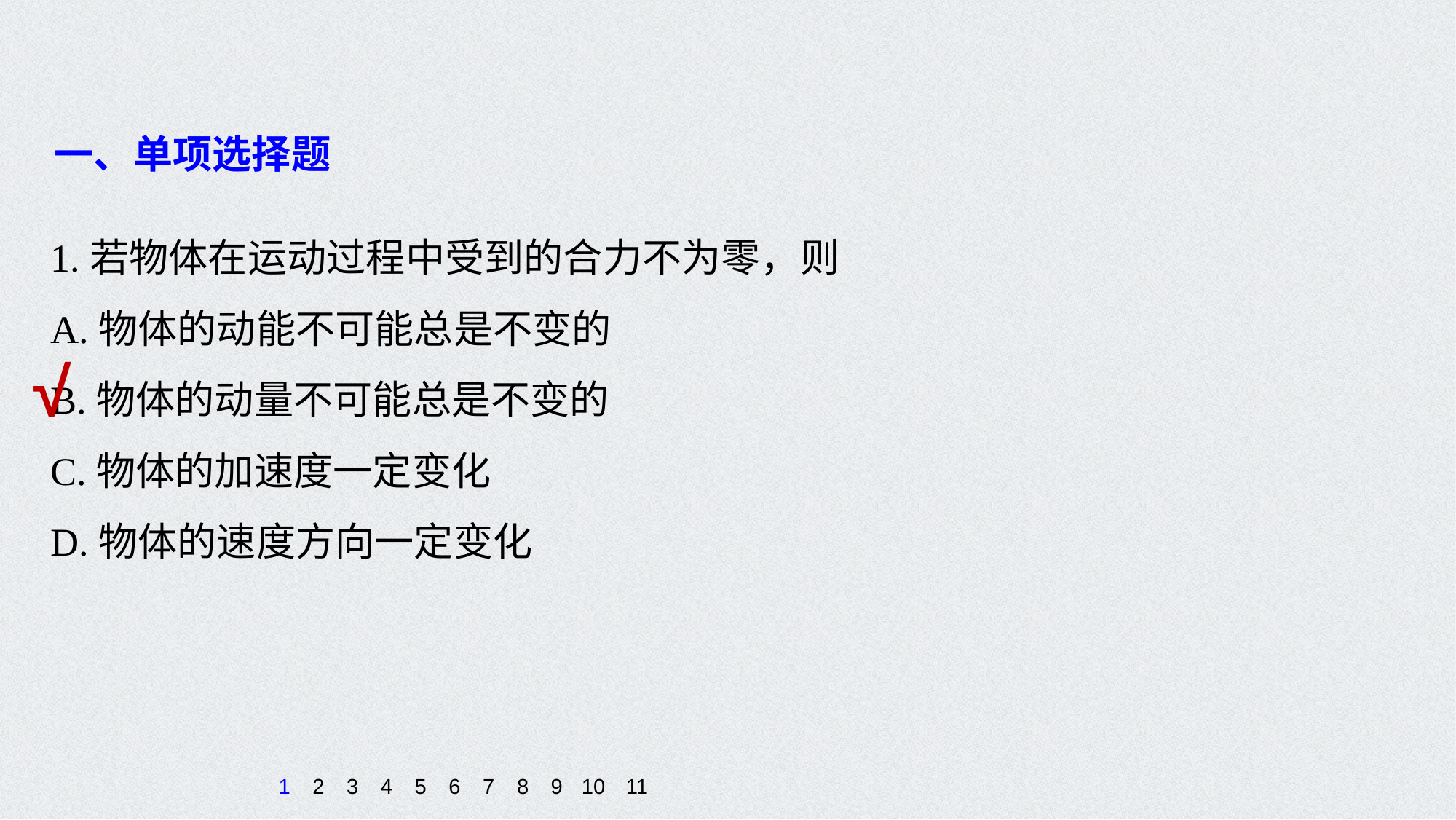

一、单项选择题
1.若物体在运动过程中受到的合力不为零，则
A.物体的动能不可能总是不变的
B.物体的动量不可能总是不变的
C.物体的加速度一定变化
D.物体的速度方向一定变化
√
1
2
3
4
5
6
7
8
9
10
11